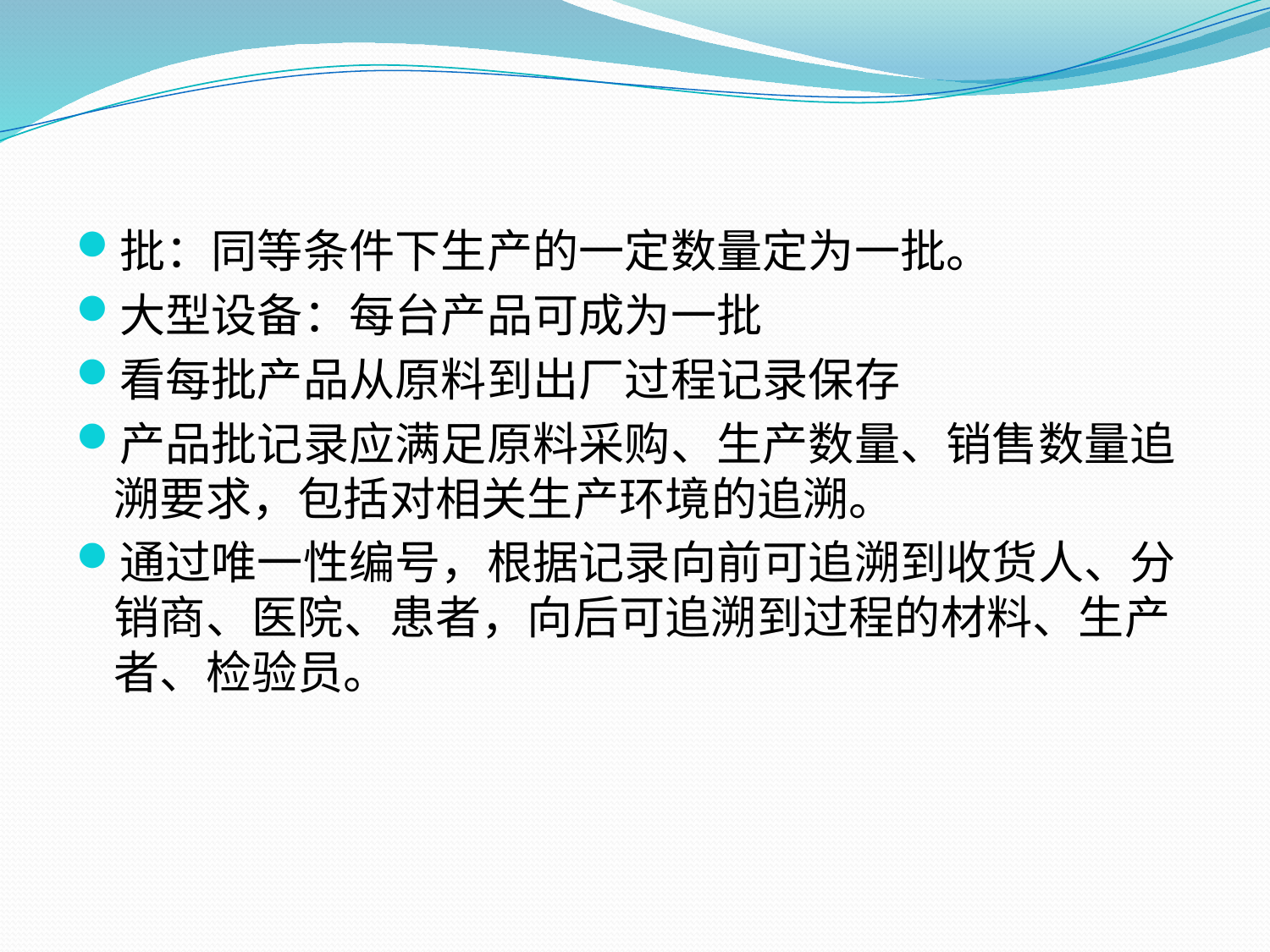

批：同等条件下生产的一定数量定为一批。
大型设备：每台产品可成为一批
看每批产品从原料到出厂过程记录保存
产品批记录应满足原料采购、生产数量、销售数量追溯要求，包括对相关生产环境的追溯。
通过唯一性编号，根据记录向前可追溯到收货人、分销商、医院、患者，向后可追溯到过程的材料、生产者、检验员。